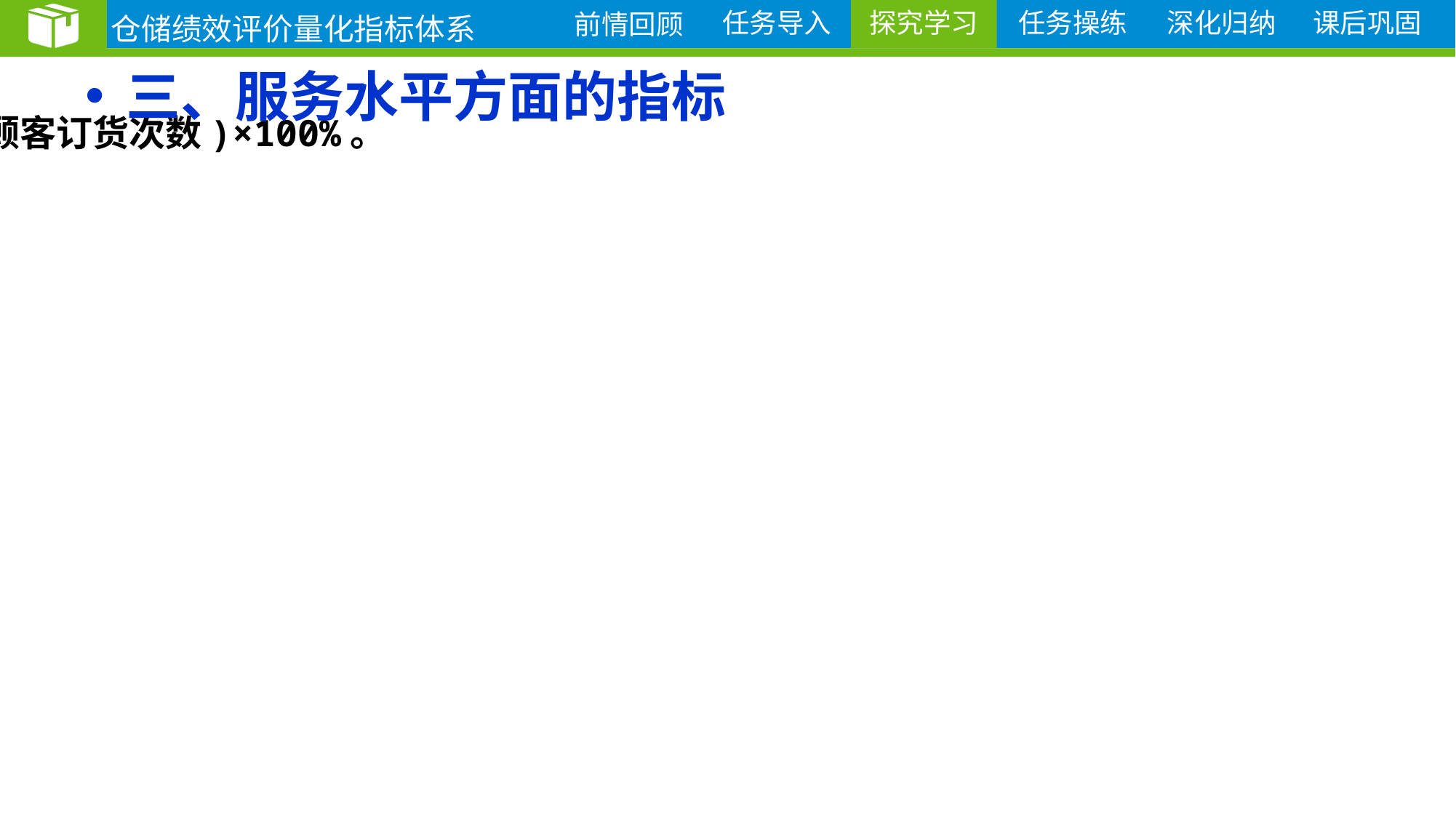

仓储绩效评价量化指标体系
探究学习
# 三、服务水平方面的指标
（二）、缺货率
1．计算公式
缺货率＝(缺货次数/顾客订货次数)×100%。
2．应用目的
    反映存货控制决策是否适宜，是否需要调整订购点与订
购量的基准。
    缺货发生的原因可能在于：
(1)存量控制不好，或库存档案资料不正确
(2)采购不及时
(3)供应商交货不及时
(4)库存与实际客户需求或生产需求不一致